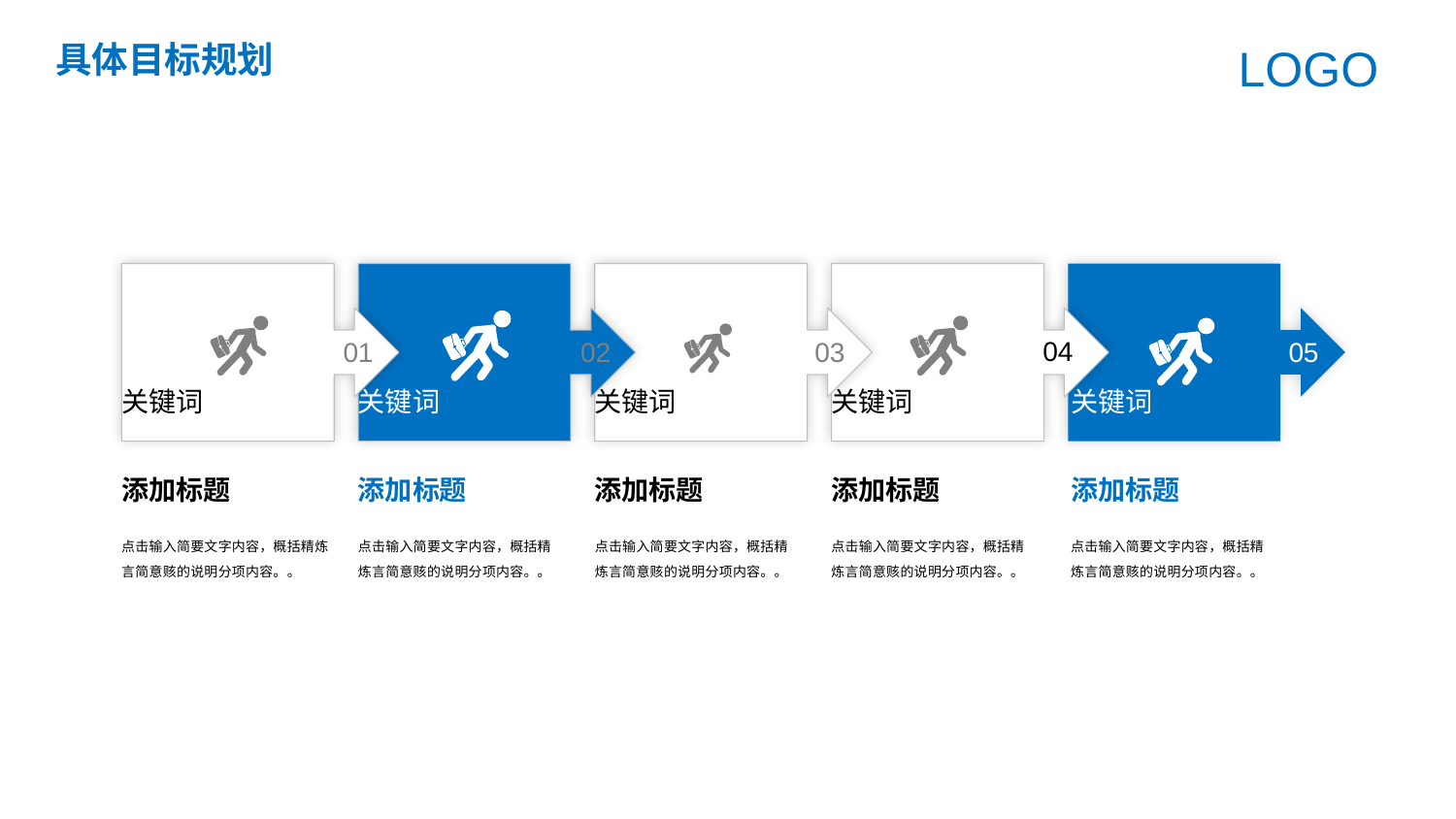

具体目标规划
LOGO

04
01
02
03
05

关键词
关键词
关键词
关键词
关键词
添加标题
添加标题
添加标题
添加标题
添加标题
点击输入简要文字内容，概括精炼言简意赅的说明分项内容。。
点击输入简要文字内容，概括精炼言简意赅的说明分项内容。。
点击输入简要文字内容，概括精炼言简意赅的说明分项内容。。
点击输入简要文字内容，概括精炼言简意赅的说明分项内容。。
点击输入简要文字内容，概括精炼言简意赅的说明分项内容。。